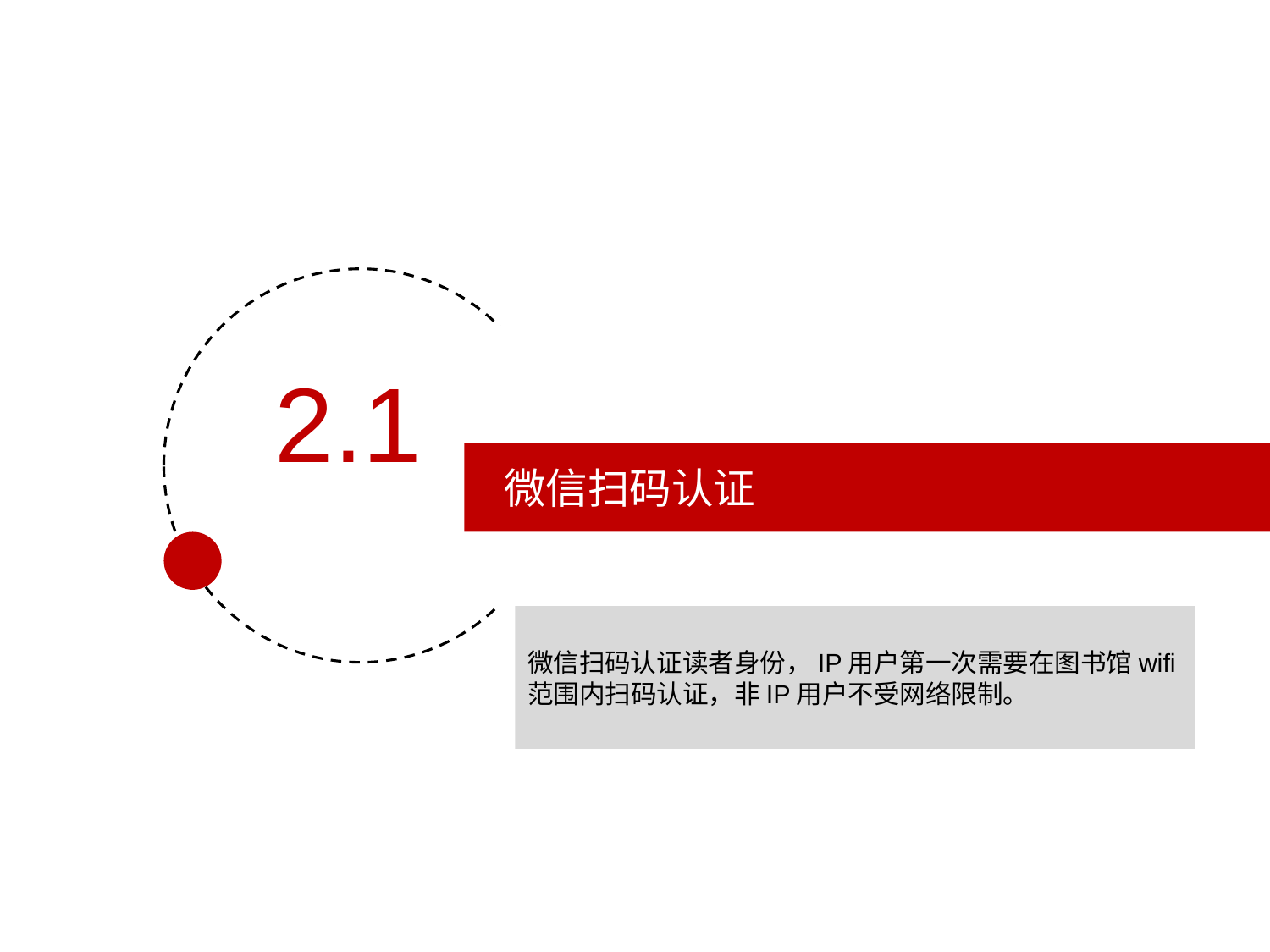

2.1

微信扫码认证
微信扫码认证读者身份，IP用户第一次需要在图书馆wifi范围内扫码认证，非IP用户不受网络限制。